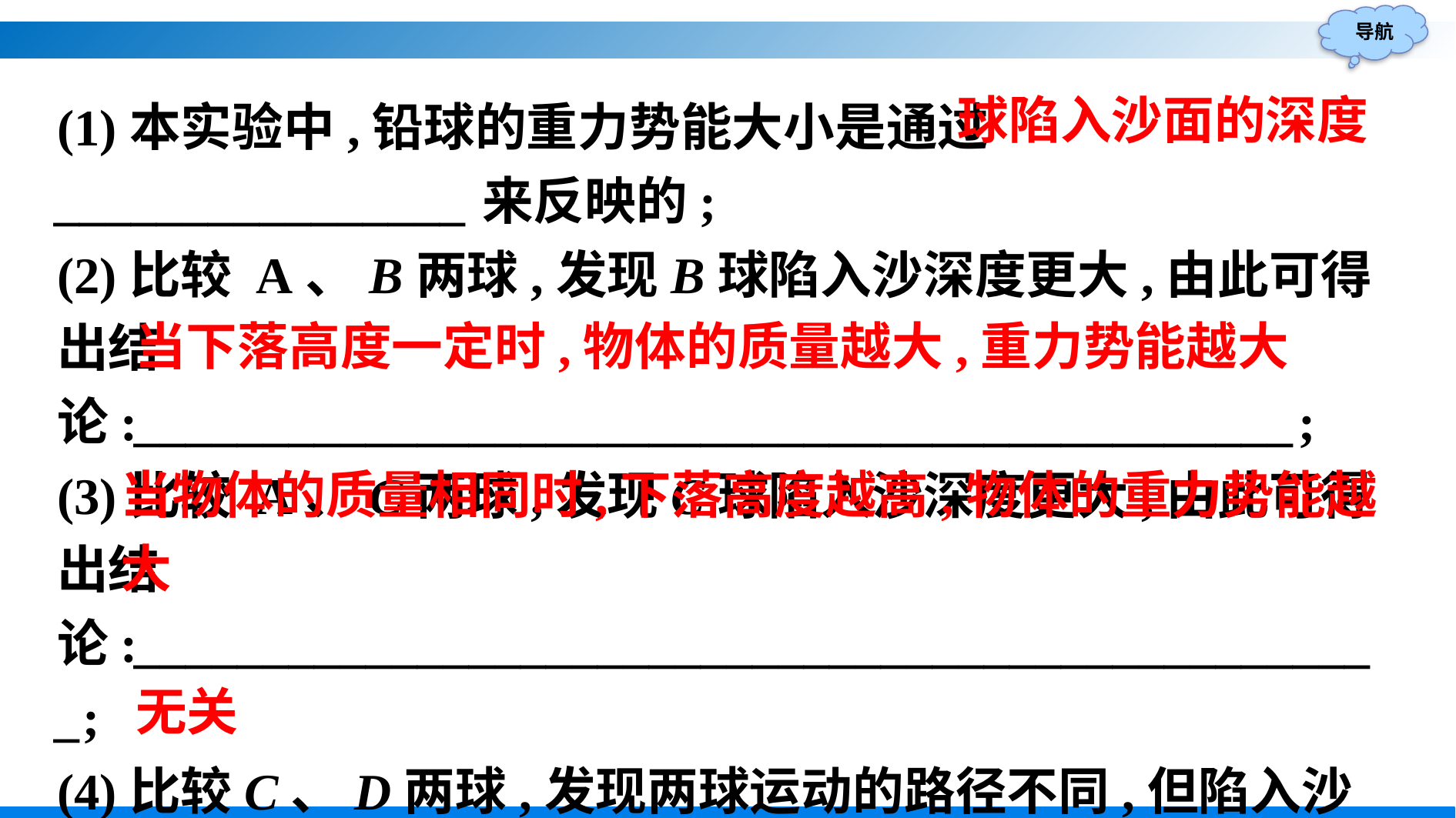

(1)本实验中,铅球的重力势能大小是通过________________来反映的;
(2)比较 A、B两球,发现B球陷入沙深度更大,由此可得出结论:_____________________________________________;
(3)比较 A、C两球,发现C球陷入沙深度更大,由此可得出结论:_________________________________________________;
(4)比较C、D两球,发现两球运动的路径不同,但陷入沙深度相同,由此可得出结论:物体的重力势能与物体运动的路径____________(选填:“有关”或“无关”).
球陷入沙面的深度
当下落高度一定时,物体的质量越大,重力势能越大
当物体的质量相同时,下落高度越高,物体的重力势能越大
无关